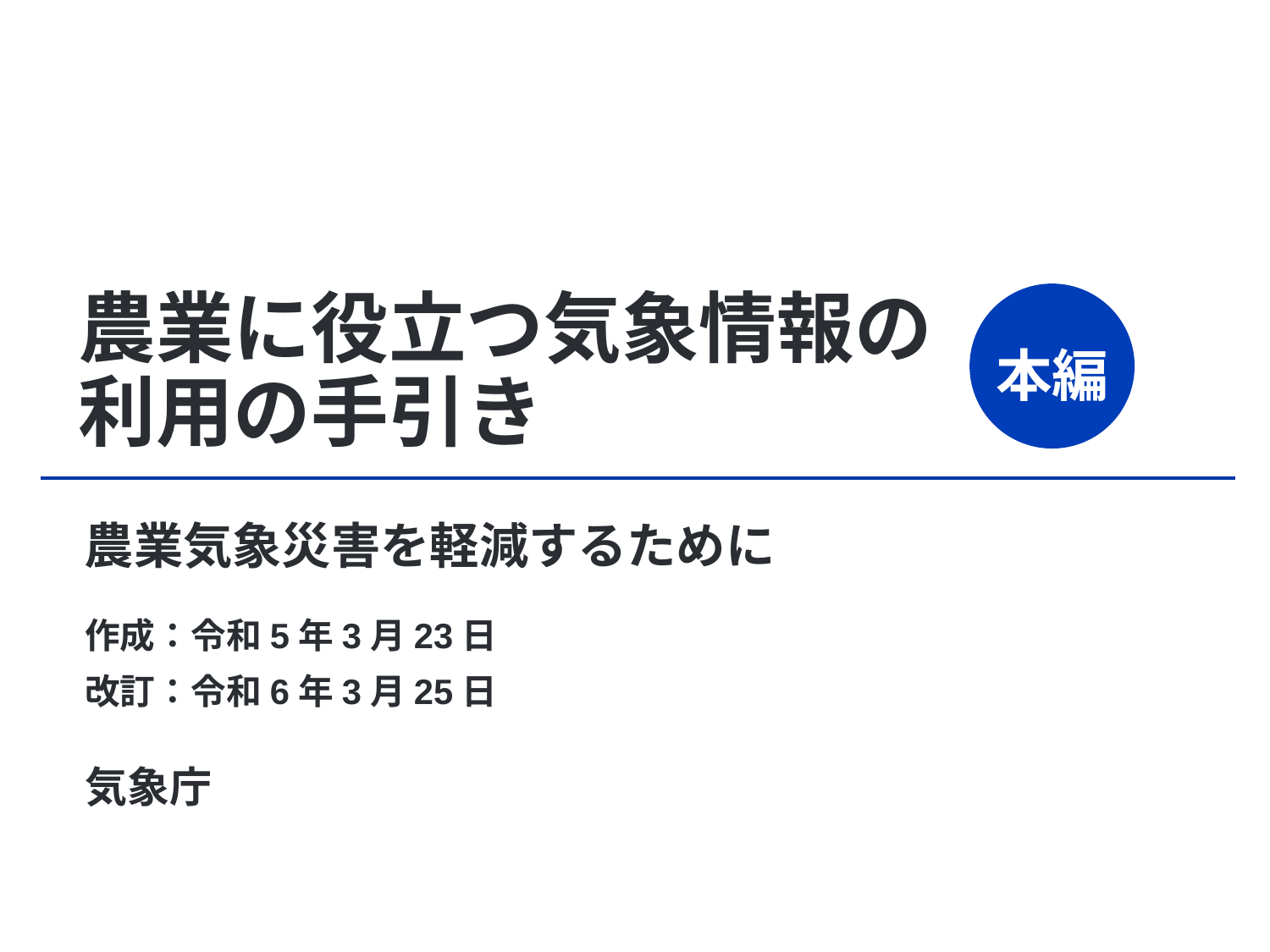

# 農業に役立つ気象情報の利用の手引き

本編
農業気象災害を軽減するために
作成：令和5年3月23日
改訂：令和6年3月25日

気象庁